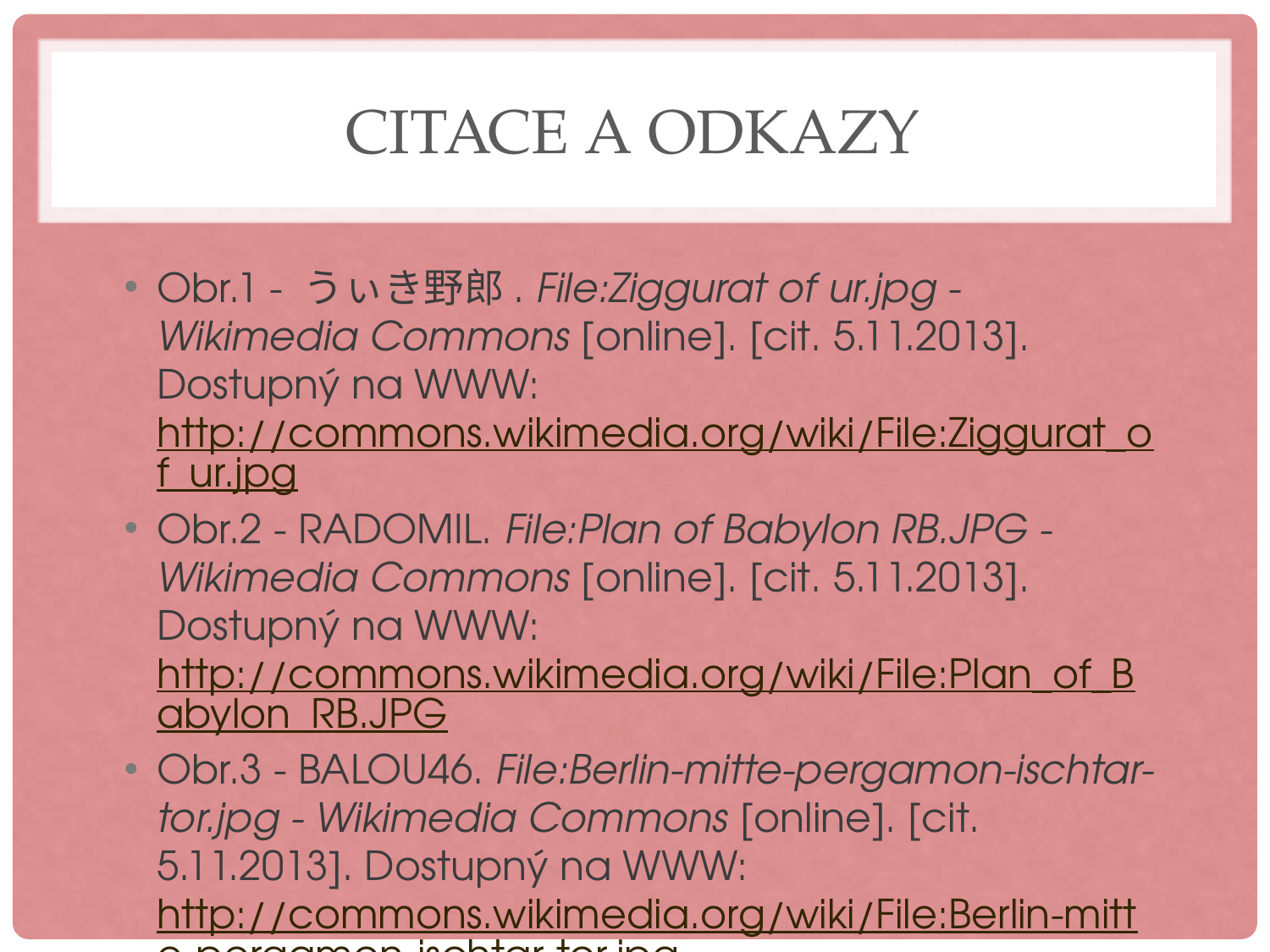

# Citace a odkazy
Obr.1 - うぃき野郎. File:Ziggurat of ur.jpg - Wikimedia Commons [online]. [cit. 5.11.2013]. Dostupný na WWW: http://commons.wikimedia.org/wiki/File:Ziggurat_of_ur.jpg
Obr.2 - RADOMIL. File:Plan of Babylon RB.JPG - Wikimedia Commons [online]. [cit. 5.11.2013]. Dostupný na WWW: http://commons.wikimedia.org/wiki/File:Plan_of_Babylon_RB.JPG
Obr.3 - BALOU46. File:Berlin-mitte-pergamon-ischtar-tor.jpg - Wikimedia Commons [online]. [cit. 5.11.2013]. Dostupný na WWW: http://commons.wikimedia.org/wiki/File:Berlin-mitte-pergamon-ischtar-tor.jpg